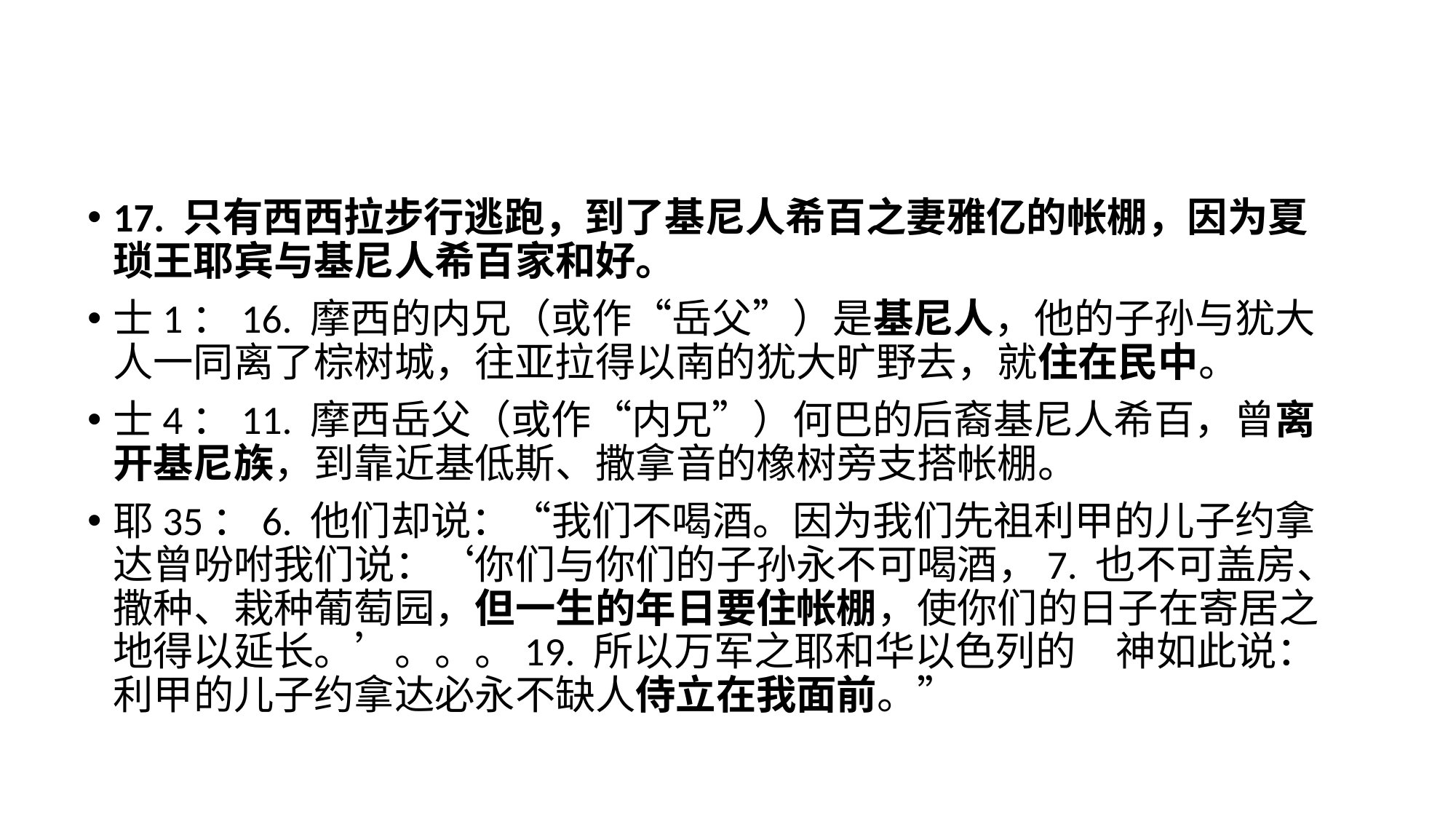

17. 只有西西拉步行逃跑，到了基尼人希百之妻雅亿的帐棚，因为夏琐王耶宾与基尼人希百家和好。
士1：16. 摩西的内兄（或作“岳父”）是基尼人，他的子孙与犹大人一同离了棕树城，往亚拉得以南的犹大旷野去，就住在民中。
士4：11. 摩西岳父（或作“内兄”）何巴的后裔基尼人希百，曾离开基尼族，到靠近基低斯、撒拿音的橡树旁支搭帐棚。
耶35：6. 他们却说：“我们不喝酒。因为我们先祖利甲的儿子约拿达曾吩咐我们说：‘你们与你们的子孙永不可喝酒，7. 也不可盖房、撒种、栽种葡萄园，但一生的年日要住帐棚，使你们的日子在寄居之地得以延长。’。。。19. 所以万军之耶和华以色列的　神如此说：利甲的儿子约拿达必永不缺人侍立在我面前。”